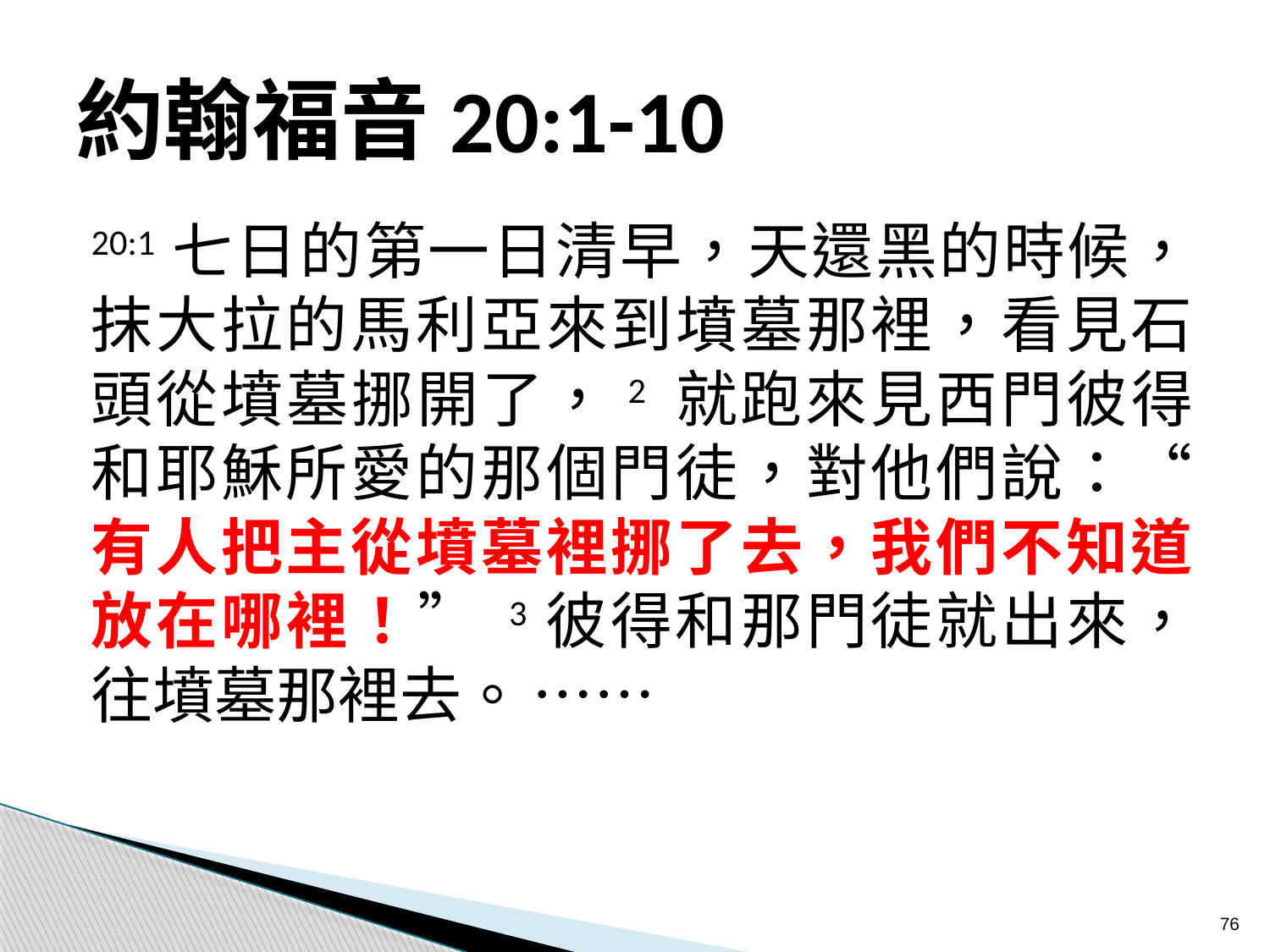

# 約翰福音20:1-10
20:1七日的第一日清早，天還黑的時候，抹大拉的馬利亞來到墳墓那裡，看見石頭從墳墓挪開了，2 就跑來見西門彼得和耶穌所愛的那個門徒，對他們說：“有人把主從墳墓裡挪了去，我們不知道放在哪裡！” 3彼得和那門徒就出來，往墳墓那裡去。 ……
76